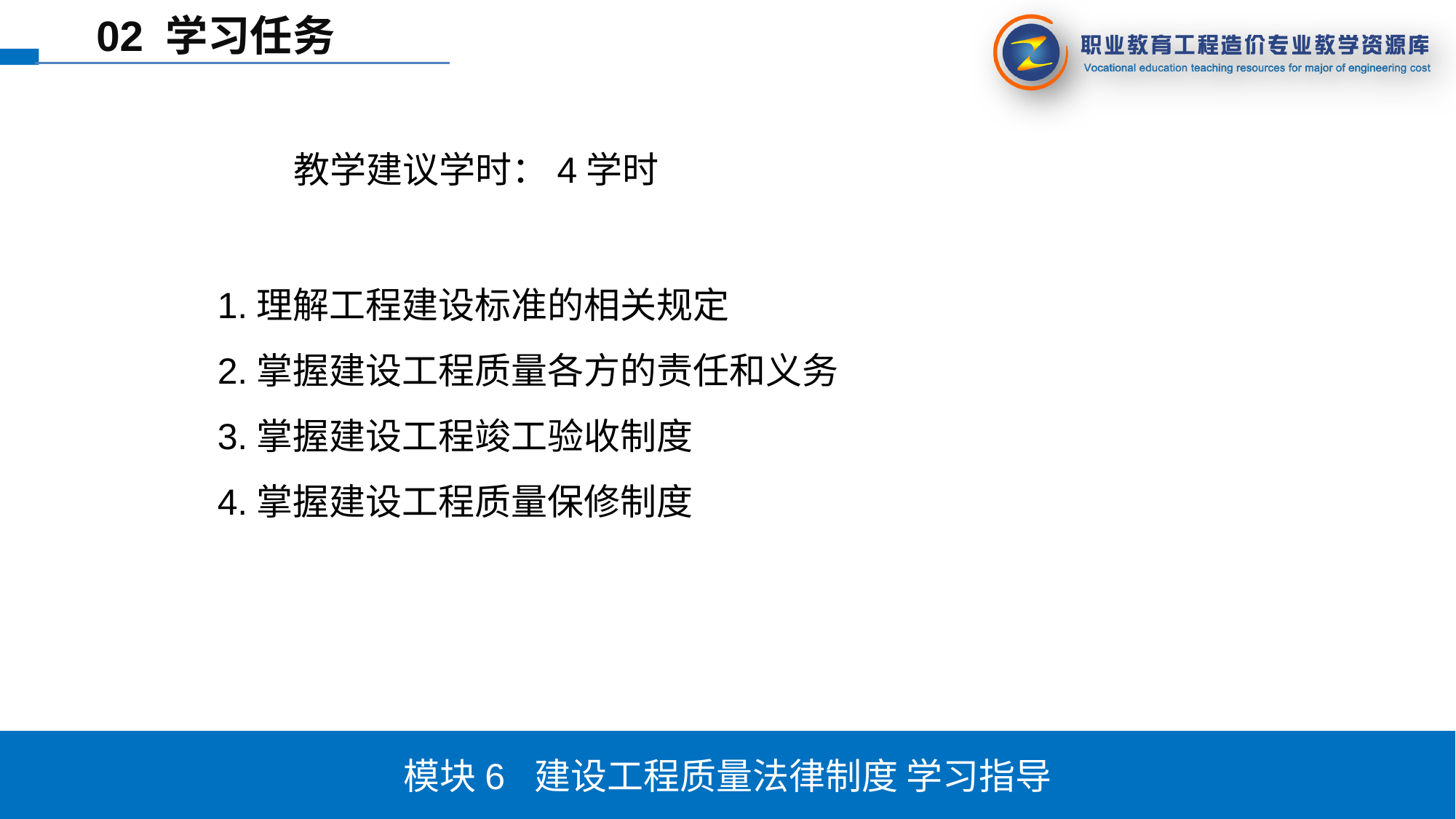

02 学习任务

教学建议学时：4学时
1.理解工程建设标准的相关规定
2.掌握建设工程质量各方的责任和义务
3.掌握建设工程竣工验收制度
4.掌握建设工程质量保修制度

模块6  建设工程质量法律制度 学习指导